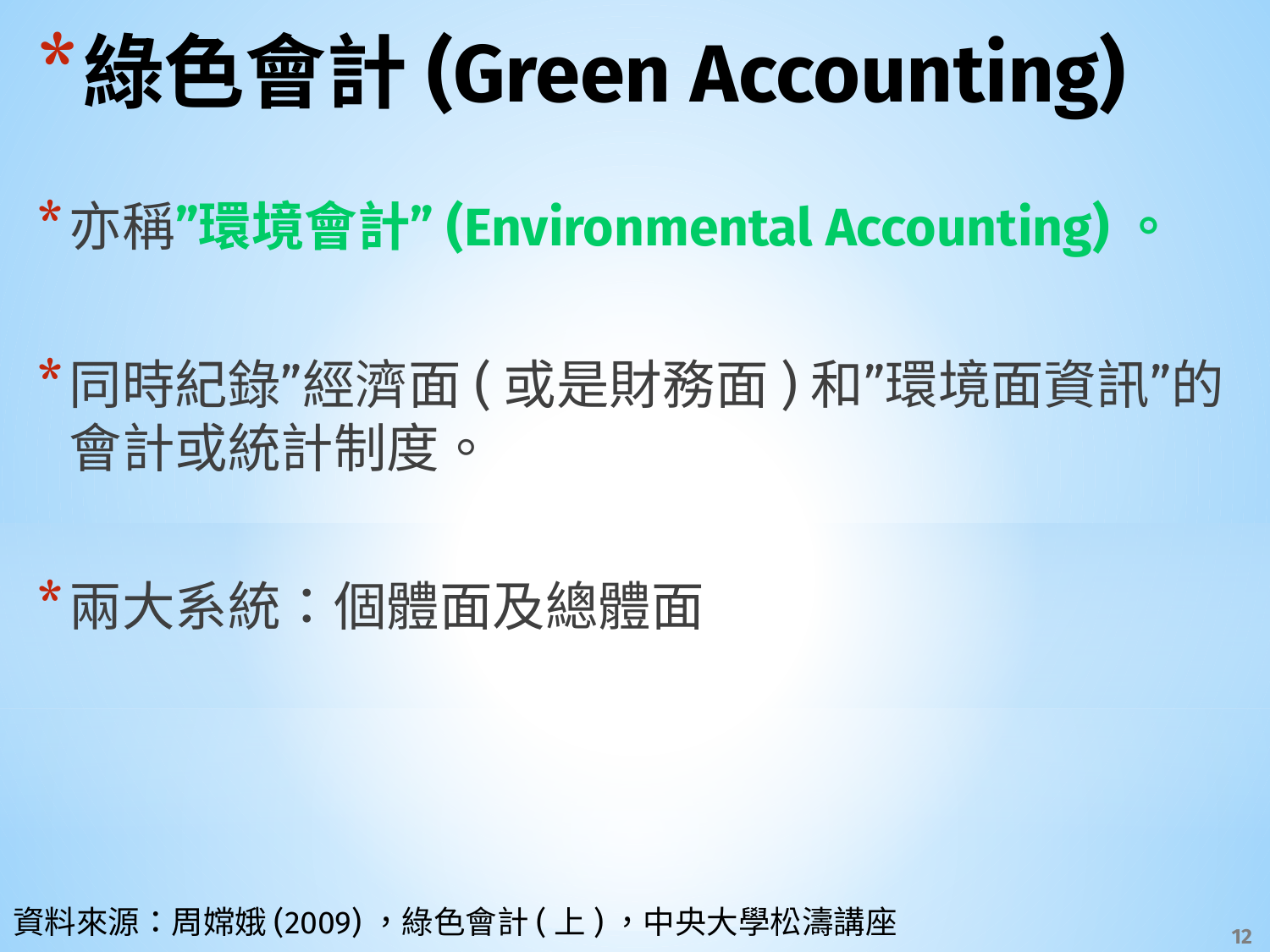

# 綠色會計(Green Accounting)
亦稱”環境會計”(Environmental Accounting)。

同時紀錄”經濟面(或是財務面)和”環境面資訊”的會計或統計制度。

兩大系統：個體面及總體面
資料來源：周嫦娥(2009)，綠色會計(上)，中央大學松濤講座
12